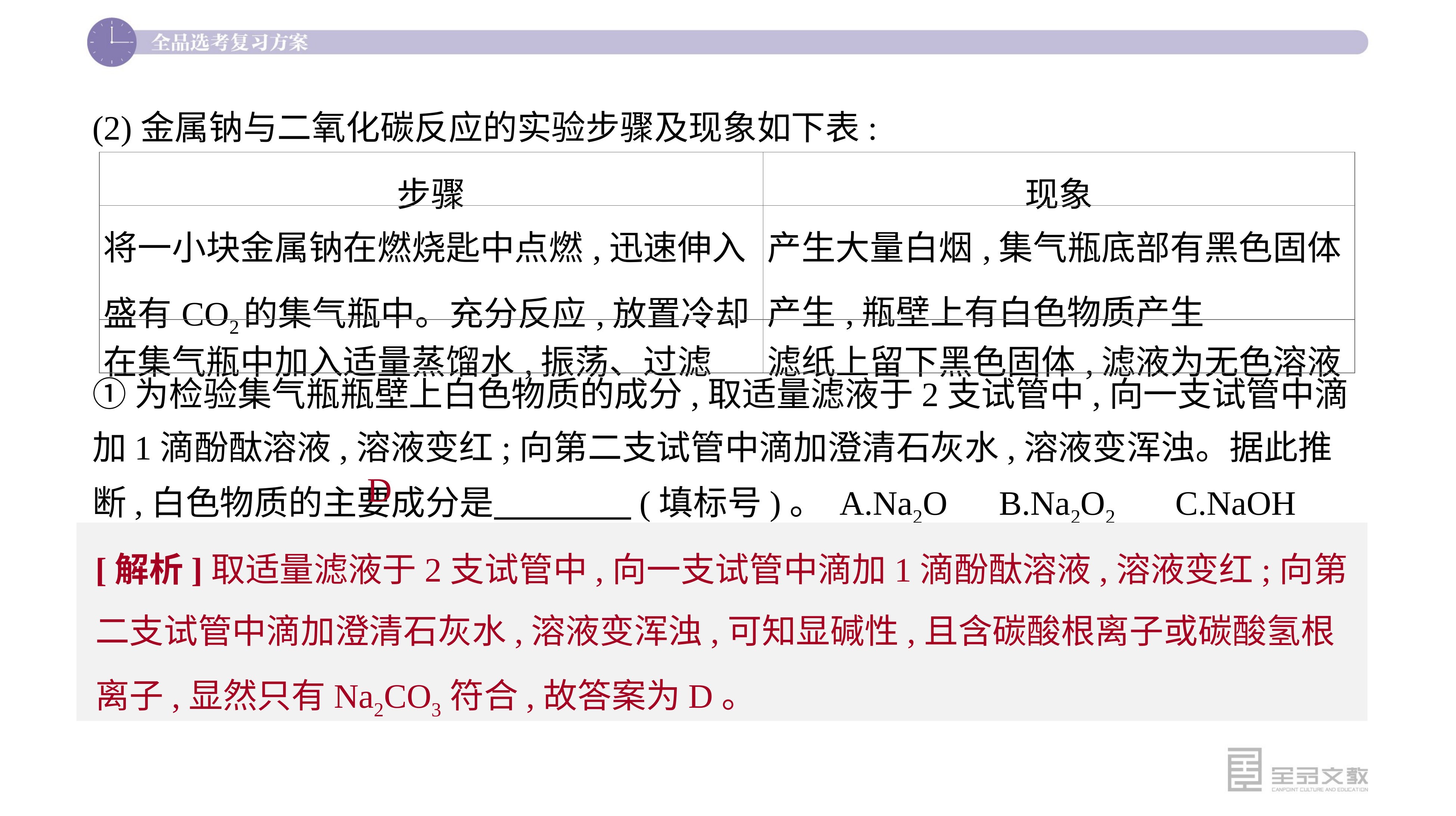

(2)金属钠与二氧化碳反应的实验步骤及现象如下表:

①为检验集气瓶瓶壁上白色物质的成分,取适量滤液于2支试管中,向一支试管中滴加1滴酚酞溶液,溶液变红;向第二支试管中滴加澄清石灰水,溶液变浑浊。据此推断,白色物质的主要成分是　　　　(填标号)。 A.Na2O      B.Na2O2       C.NaOH       D.Na2CO3
| 步骤 | 现象 |
| --- | --- |
| 将一小块金属钠在燃烧匙中点燃,迅速伸入盛有CO2的集气瓶中。充分反应,放置冷却 | 产生大量白烟,集气瓶底部有黑色固体产生,瓶壁上有白色物质产生 |
| 在集气瓶中加入适量蒸馏水,振荡、过滤 | 滤纸上留下黑色固体,滤液为无色溶液 |
D

[解析]取适量滤液于2支试管中,向一支试管中滴加1滴酚酞溶液,溶液变红;向第二支试管中滴加澄清石灰水,溶液变浑浊,可知显碱性,且含碳酸根离子或碳酸氢根离子,显然只有Na2CO3符合,故答案为D。